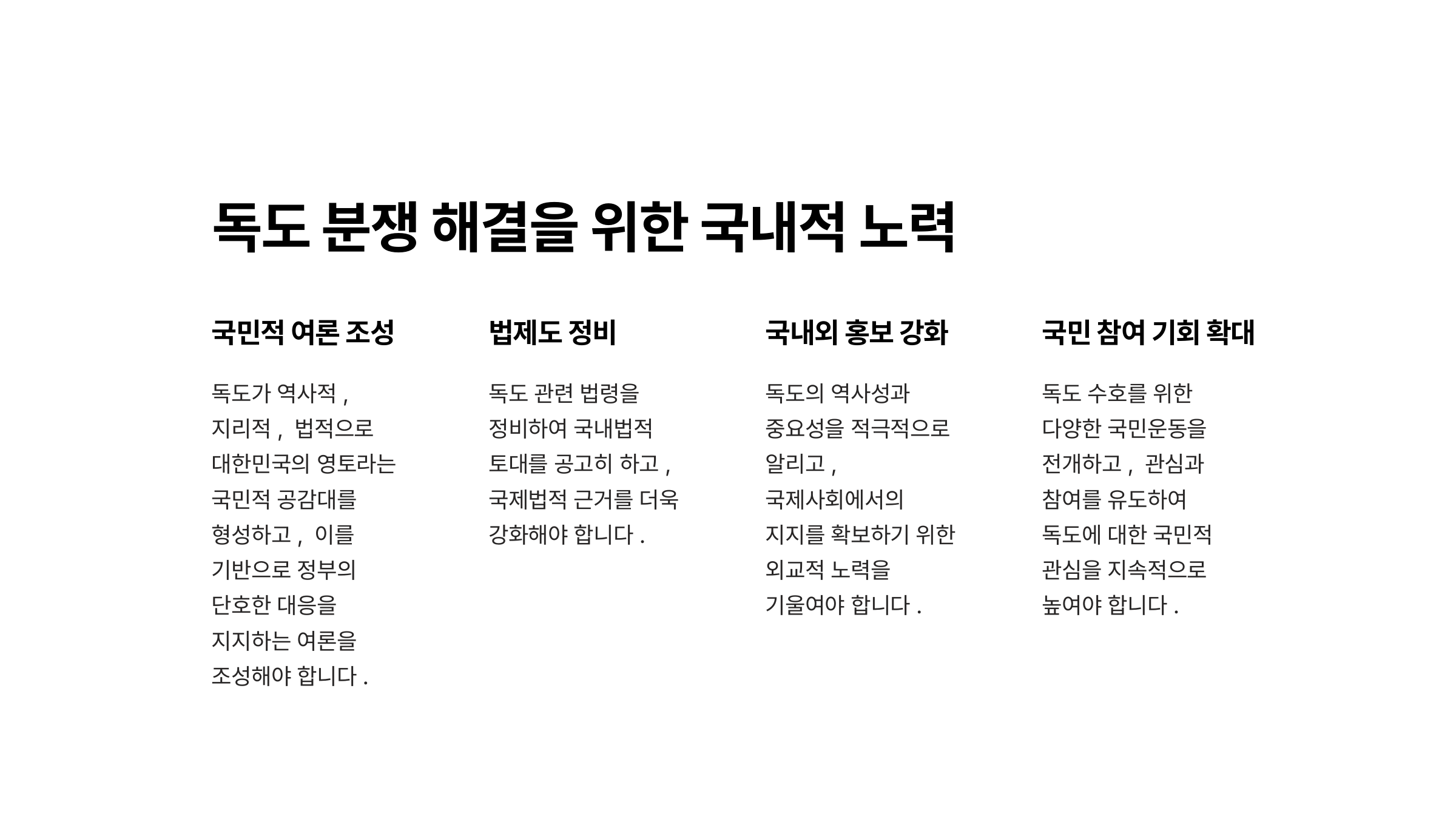

독도 분쟁 해결을 위한 국내적 노력
국민적 여론 조성
법제도 정비
국내외 홍보 강화
국민 참여 기회 확대
독도가 역사적, 지리적, 법적으로 대한민국의 영토라는 국민적 공감대를 형성하고, 이를 기반으로 정부의 단호한 대응을 지지하는 여론을 조성해야 합니다.
독도 관련 법령을 정비하여 국내법적 토대를 공고히 하고, 국제법적 근거를 더욱 강화해야 합니다.
독도의 역사성과 중요성을 적극적으로 알리고, 국제사회에서의 지지를 확보하기 위한 외교적 노력을 기울여야 합니다.
독도 수호를 위한 다양한 국민운동을 전개하고, 관심과 참여를 유도하여 독도에 대한 국민적 관심을 지속적으로 높여야 합니다.